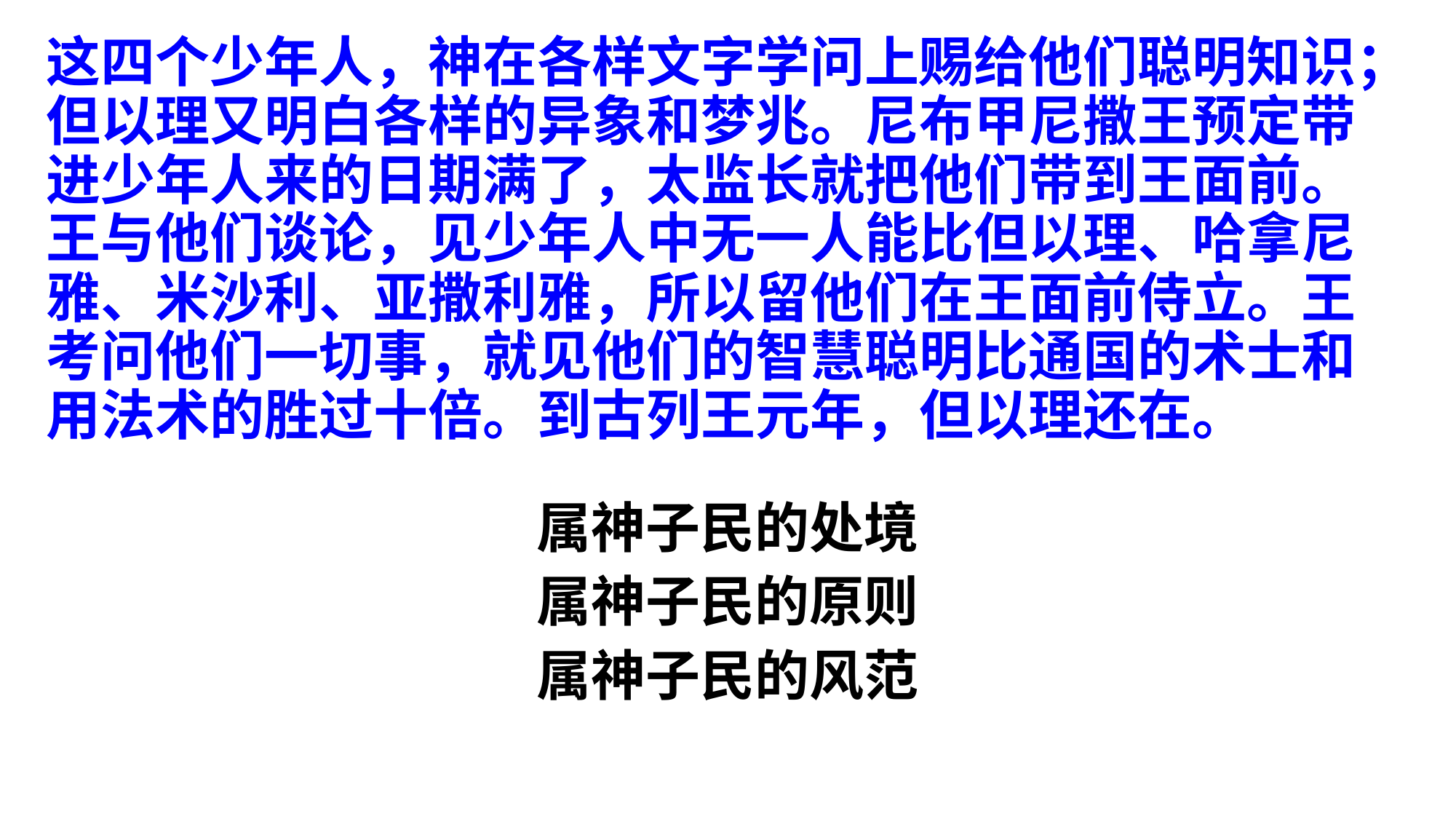

这四个少年人，神在各样文字学问上赐给他们聪明知识；但以理又明白各样的异象和梦兆。尼布甲尼撒王预定带进少年人来的日期满了，太监长就把他们带到王面前。王与他们谈论，见少年人中无一人能比但以理、哈拿尼雅、米沙利、亚撒利雅，所以留他们在王面前侍立。王考问他们一切事，就见他们的智慧聪明比通国的术士和用法术的胜过十倍。到古列王元年，但以理还在。

属神子民的处境
属神子民的原则
属神子民的风范